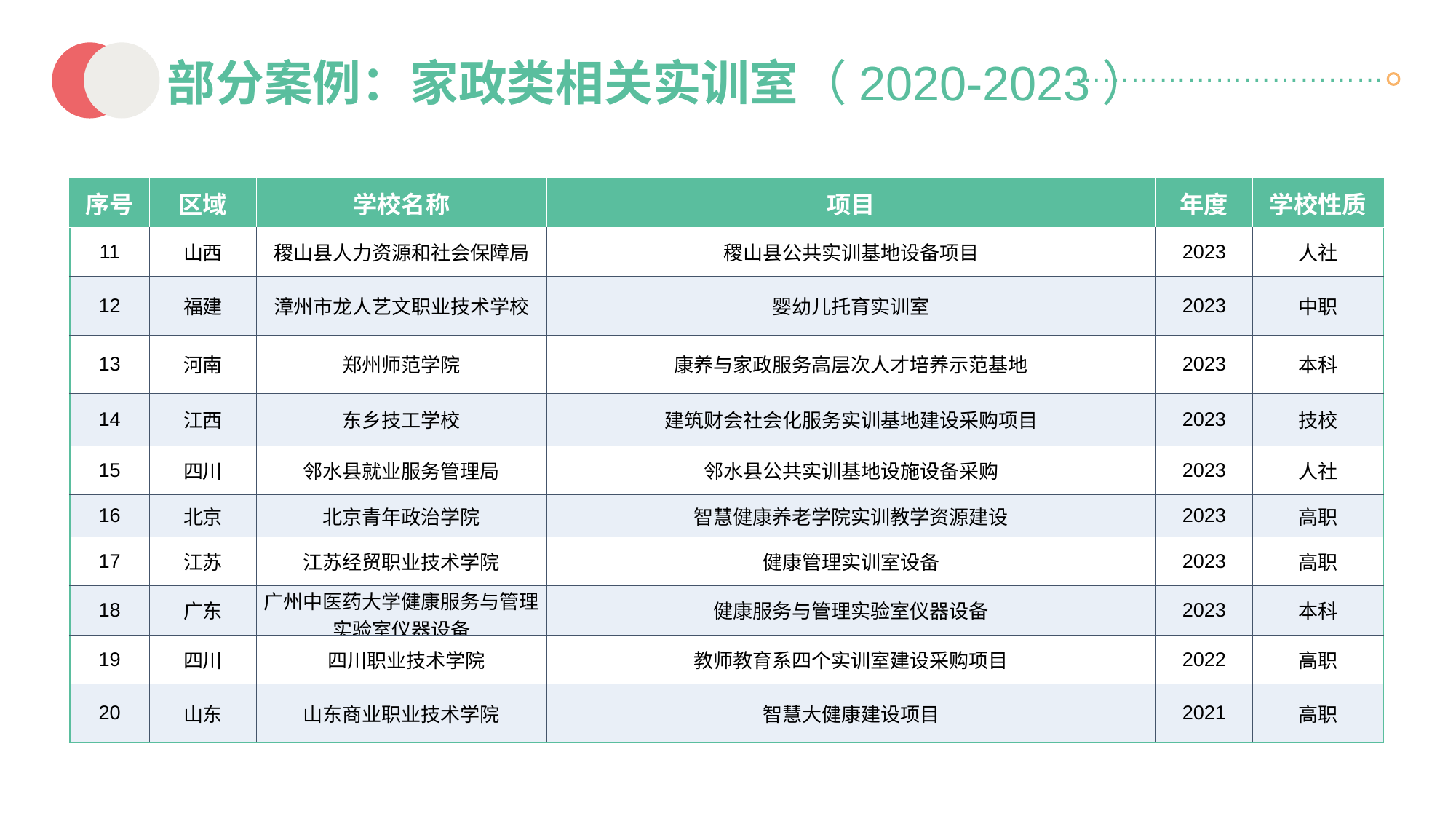

部分案例：家政类相关实训室（2020-2023）

……………………………

| 序号 | 区域 | 学校名称 | 项目 | 年度 | 学校性质 |
| --- | --- | --- | --- | --- | --- |
| 11 | 山西 | 稷山县人力资源和社会保障局 | 稷山县公共实训基地设备项目 | 2023 | 人社 |
| 12 | 福建 | 漳州市龙人艺文职业技术学校 | 婴幼儿托育实训室 | 2023 | 中职 |
| 13 | 河南 | 郑州师范学院 | 康养与家政服务高层次人才培养示范基地 | 2023 | 本科 |
| 14 | 江西 | 东乡技工学校 | 建筑财会社会化服务实训基地建设采购项目 | 2023 | 技校 |
| 15 | 四川 | 邻水县就业服务管理局 | 邻水县公共实训基地设施设备采购 | 2023 | 人社 |
| 16 | 北京 | 北京青年政治学院 | 智慧健康养老学院实训教学资源建设 | 2023 | 高职 |
| 17 | 江苏 | 江苏经贸职业技术学院 | 健康管理实训室设备 | 2023 | 高职 |
| 18 | 广东 | 广州中医药大学健康服务与管理实验室仪器设备 | 健康服务与管理实验室仪器设备 | 2023 | 本科 |
| 19 | 四川 | 四川职业技术学院 | 教师教育系四个实训室建设采购项目 | 2022 | 高职 |
| 20 | 山东 | 山东商业职业技术学院 | 智慧大健康建设项目 | 2021 | 高职 |